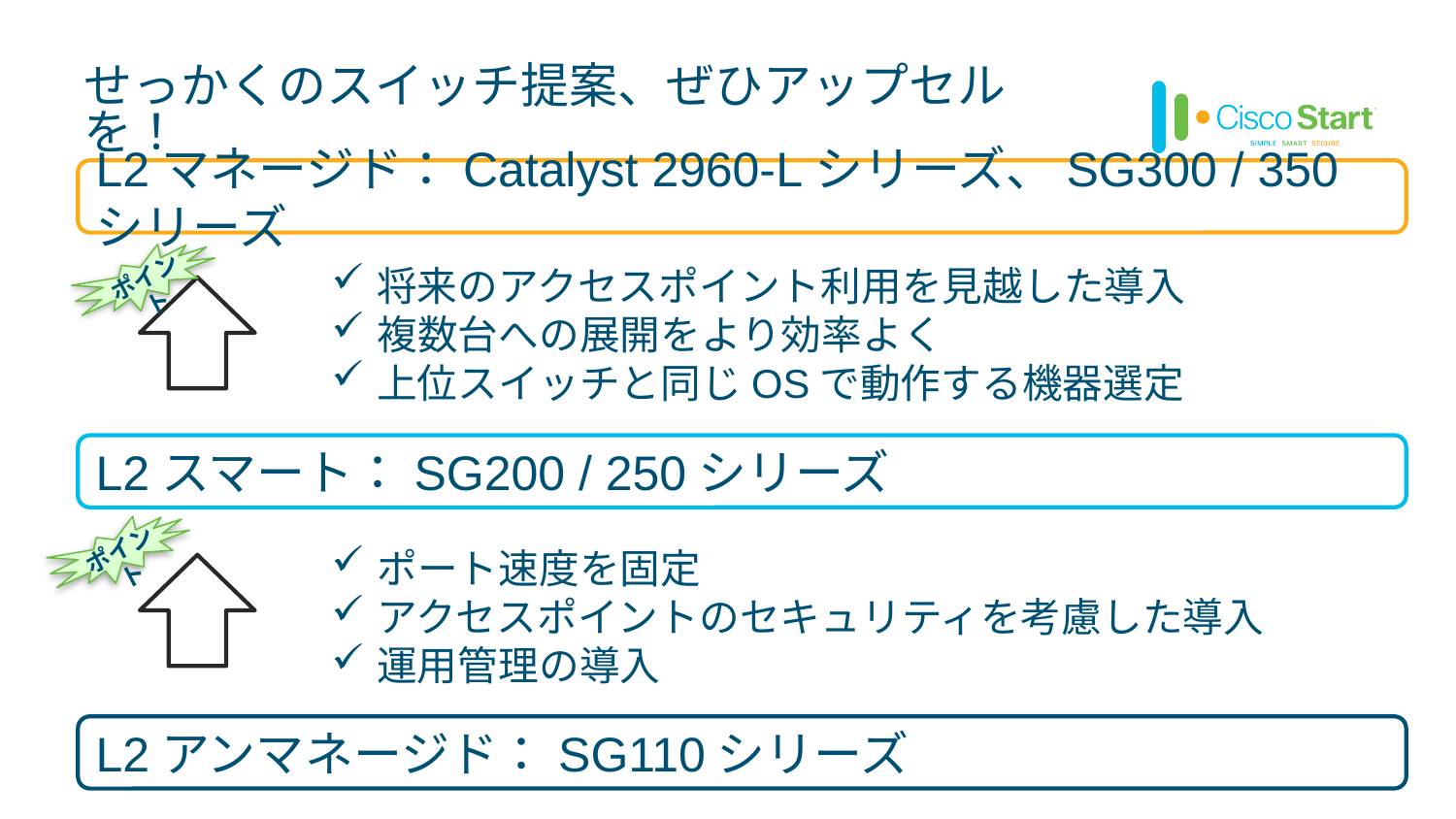

# せっかくのスイッチ提案、ぜひアップセルを！
L2マネージド：Catalyst 2960-Lシリーズ、SG300 / 350シリーズ

ポイント
将来のアクセスポイント利用を見越した導入
複数台への展開をより効率よく
上位スイッチと同じOSで動作する機器選定

L2スマート：SG200 / 250シリーズ

ポイント
ポート速度を固定
アクセスポイントのセキュリティを考慮した導入
運用管理の導入

L2アンマネージド：SG110シリーズ